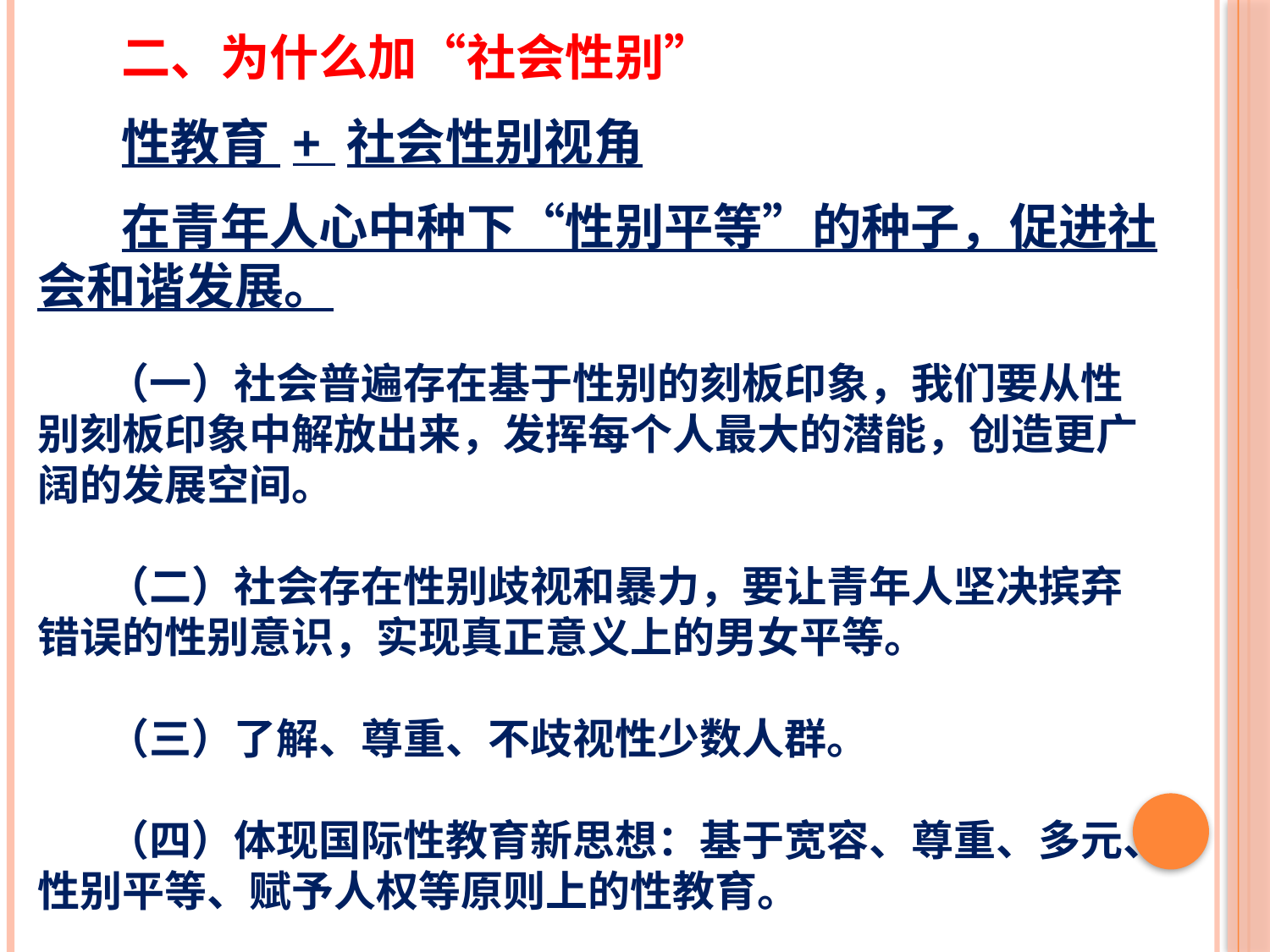

二、为什么加“社会性别”

  性教育 + 社会性别视角

  在青年人心中种下“性别平等”的种子，促进社会和谐发展。

 （一）社会普遍存在基于性别的刻板印象，我们要从性别刻板印象中解放出来，发挥每个人最大的潜能，创造更广阔的发展空间。

 （二）社会存在性别歧视和暴力，要让青年人坚决摈弃错误的性别意识，实现真正意义上的男女平等。

 （三）了解、尊重、不歧视性少数人群。

 （四）体现国际性教育新思想：基于宽容、尊重、多元、性别平等、赋予人权等原则上的性教育。